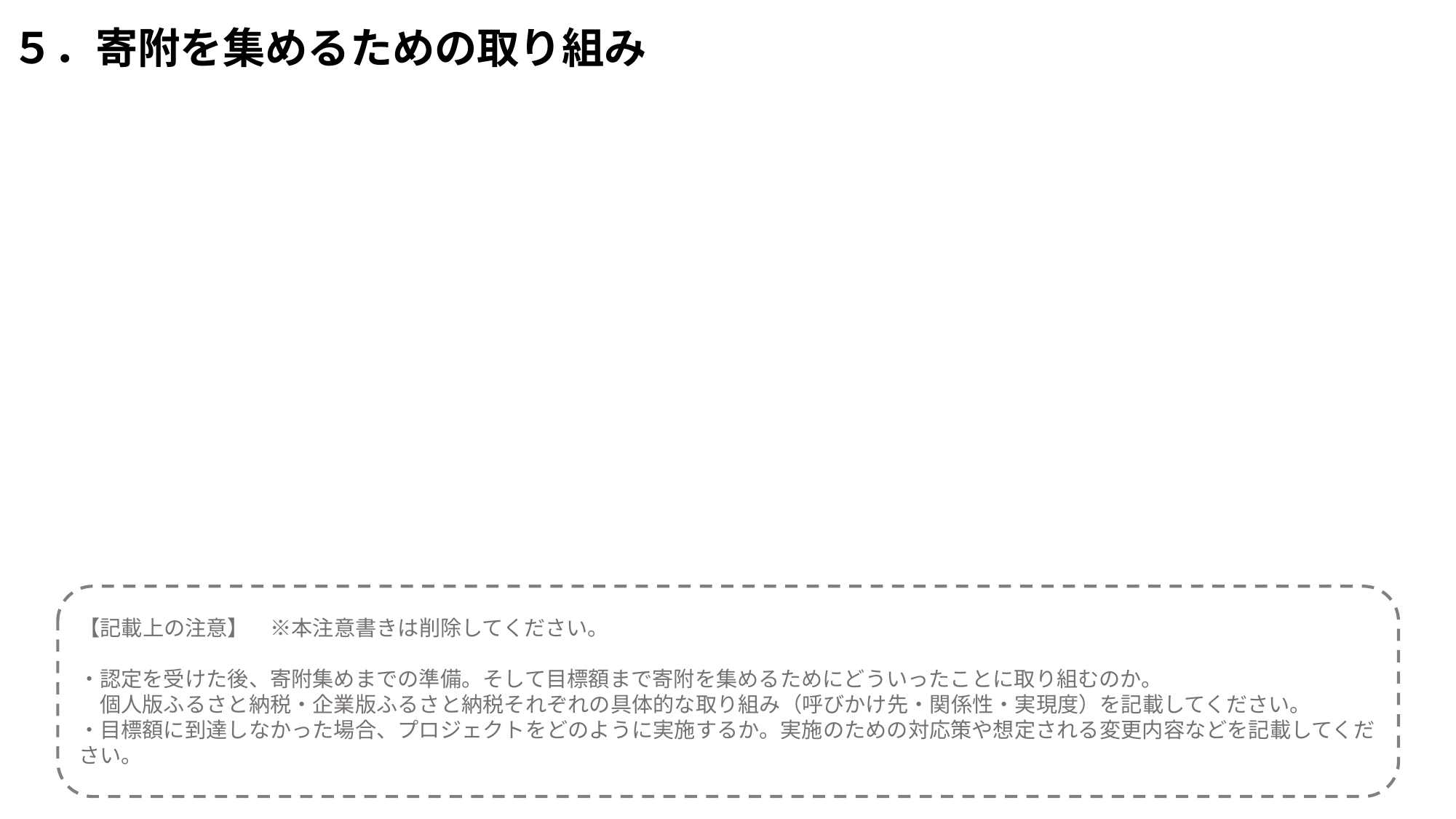

# ５．寄附を集めるための取り組み

【記載上の注意】　※本注意書きは削除してください。

・認定を受けた後、寄附集めまでの準備。そして目標額まで寄附を集めるためにどういったことに取り組むのか。
　個人版ふるさと納税・企業版ふるさと納税それぞれの具体的な取り組み（呼びかけ先・関係性・実現度）を記載してください。
・目標額に到達しなかった場合、プロジェクトをどのように実施するか。実施のための対応策や想定される変更内容などを記載してください。